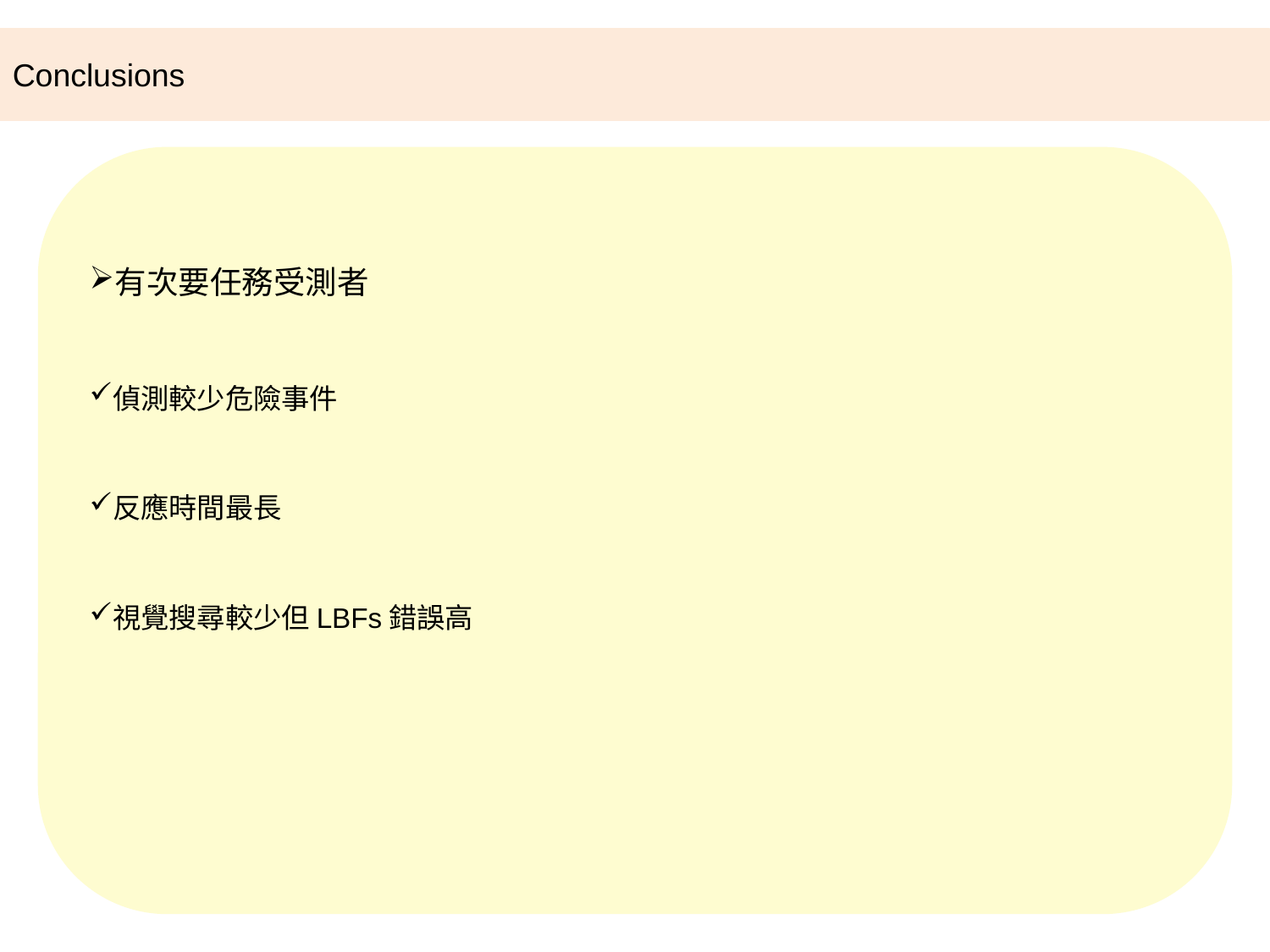

Conclusions
有次要任務受測者

偵測較少危險事件

反應時間最長

視覺搜尋較少但LBFs錯誤高